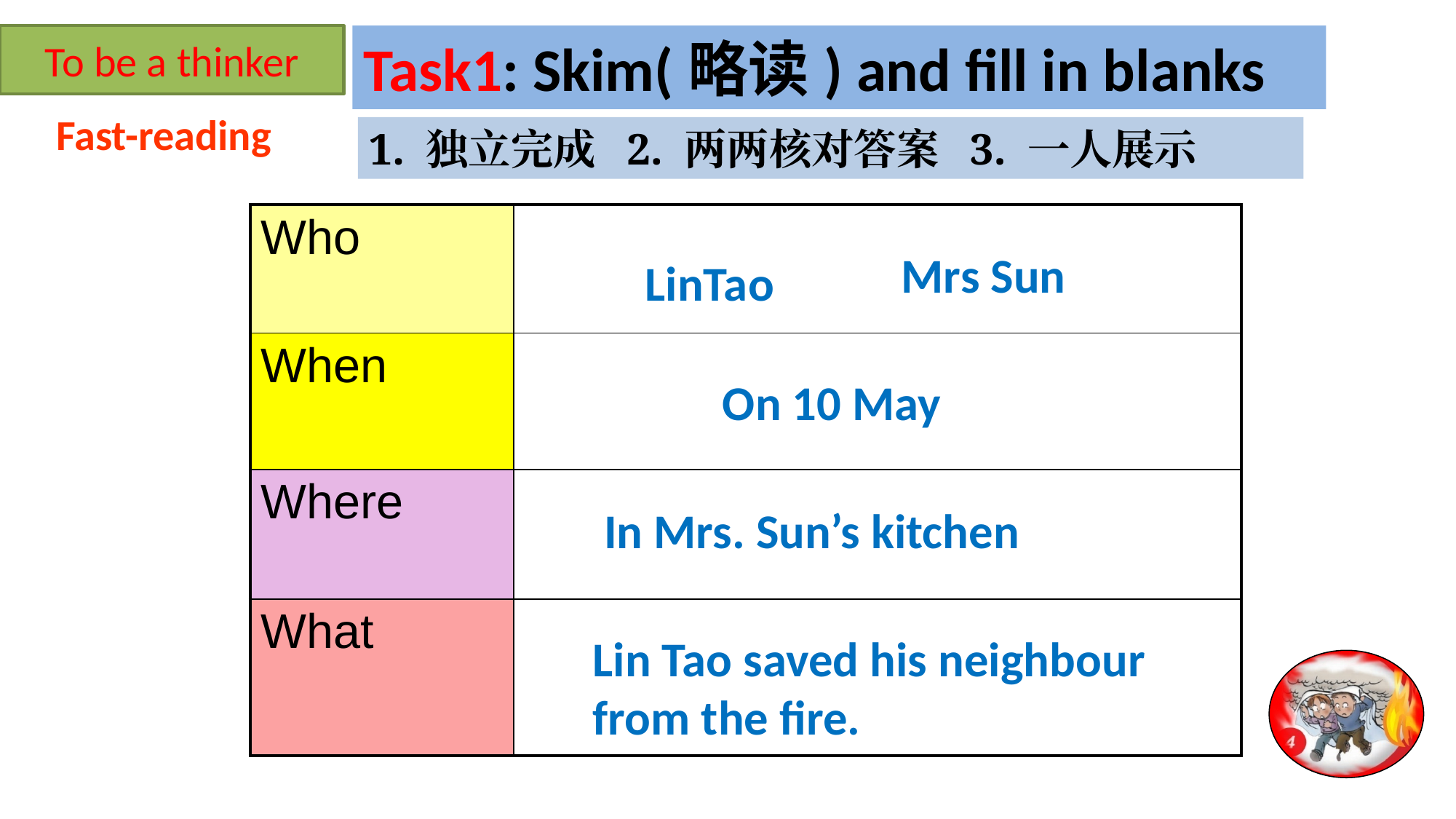

To be a thinker
Task1: Skim(略读) and fill in blanks
Fast-reading
1. 独立完成  2. 两两核对答案  3. 一人展示
| Who |  |
| --- | --- |
| When |  |
| Where |  |
| What |  |
Mrs Sun
LinTao
On 10 May
In Mrs. Sun’s kitchen
Lin Tao saved his neighbour
from the fire.